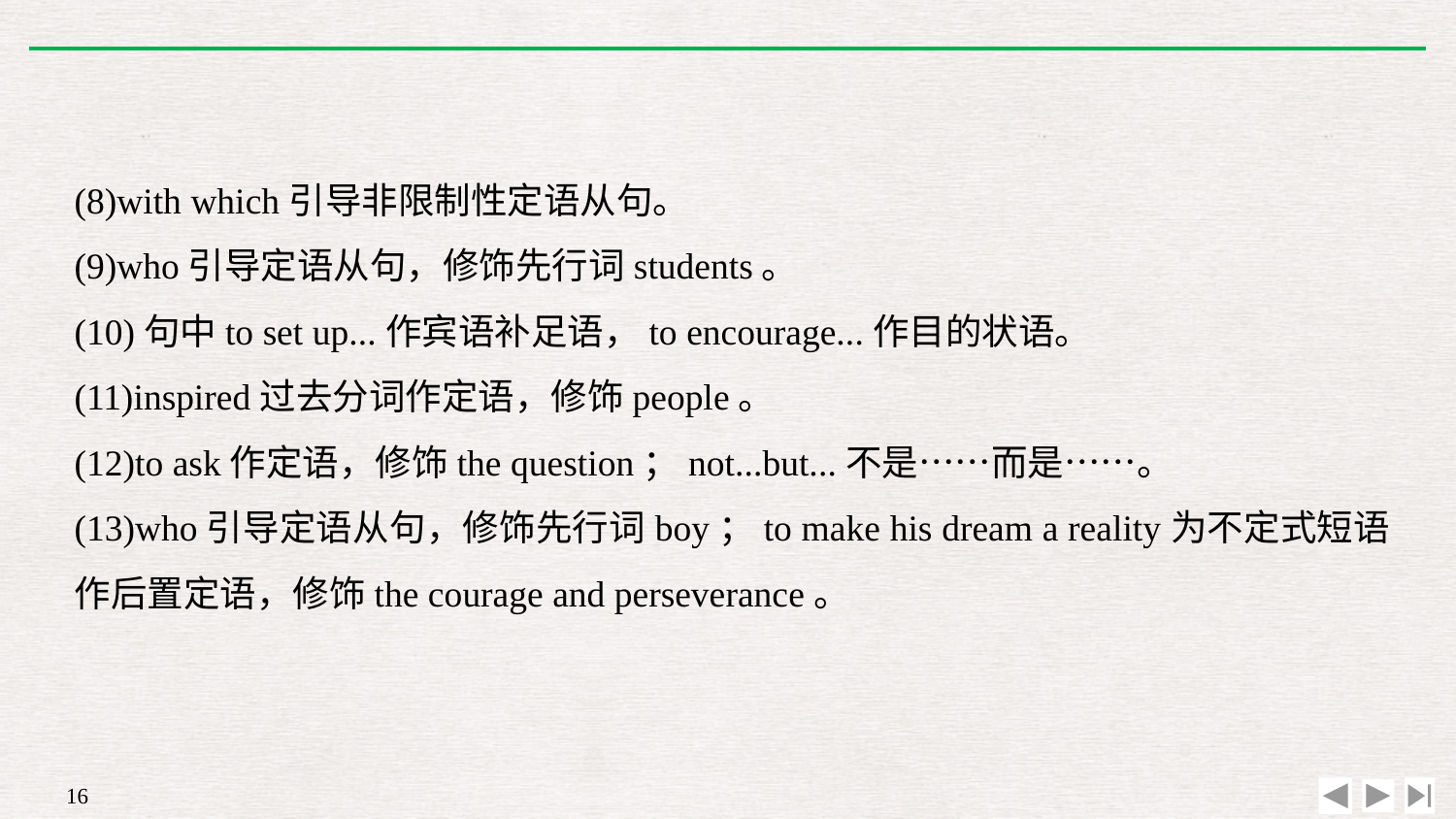

(8)with which引导非限制性定语从句。
(9)who引导定语从句，修饰先行词students。
(10)句中to set up...作宾语补足语，to encourage...作目的状语。
(11)inspired过去分词作定语，修饰people。
(12)to ask作定语，修饰the question；not...but...不是……而是……。
(13)who引导定语从句，修饰先行词boy；to make his dream a reality为不定式短语作后置定语，修饰the courage and perseverance。